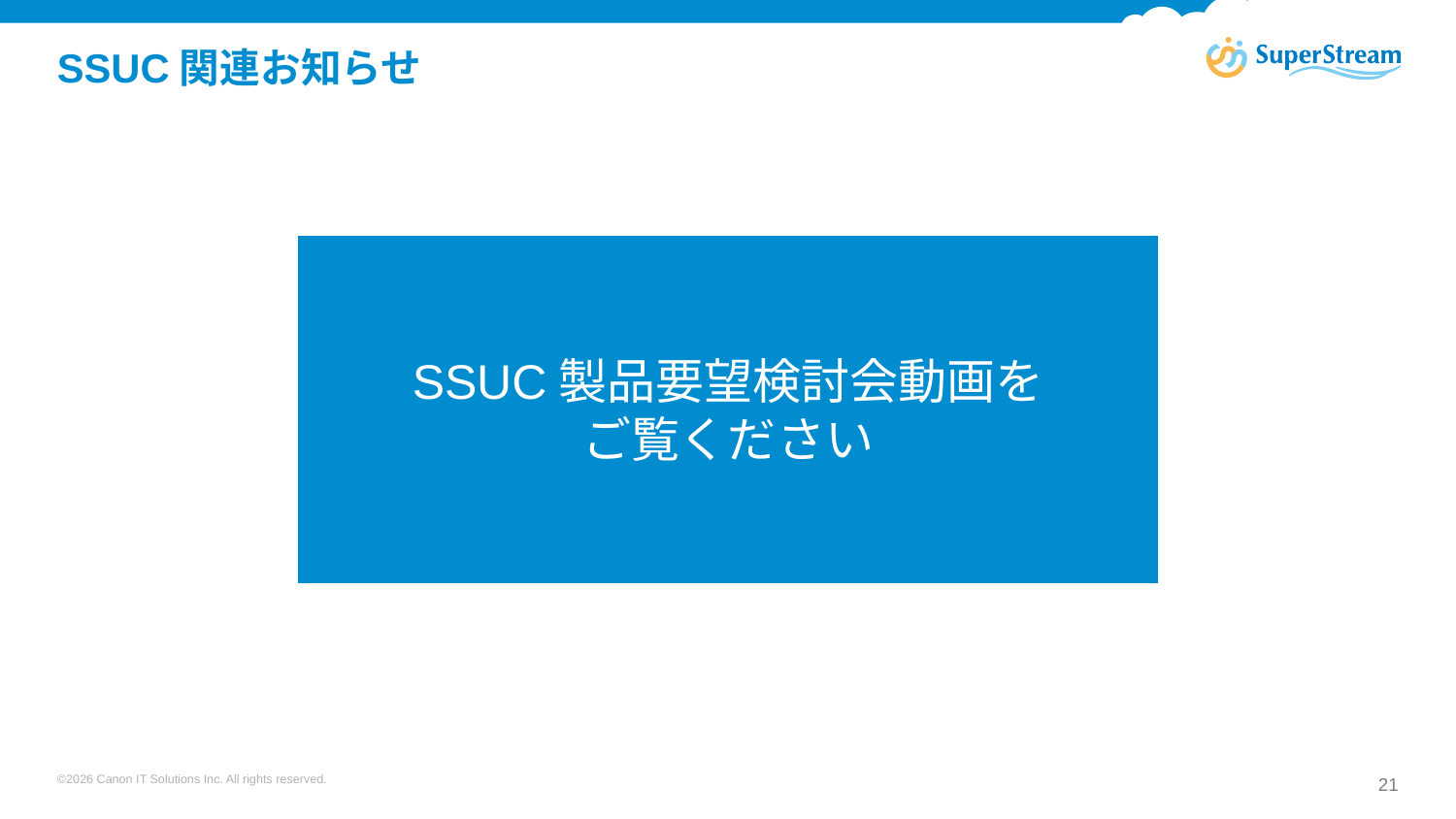

# SSUC関連お知らせ
SSUC製品要望検討会動画を
ご覧ください
©2026 Canon IT Solutions Inc. All rights reserved.
21